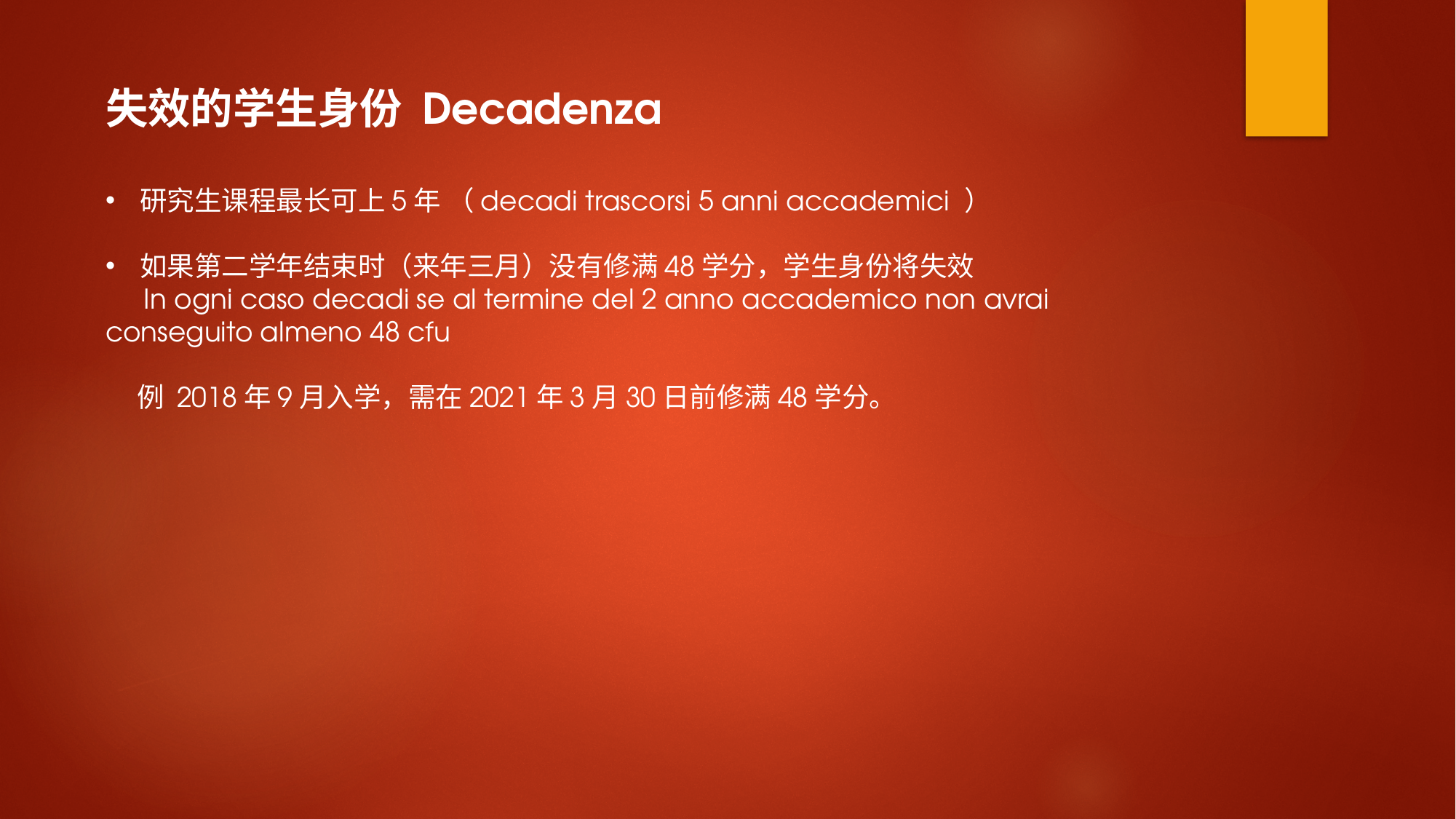

失效的学生身份 Decadenza

研究生课程最长可上5年 （decadi trascorsi 5 anni accademici ）

如果第二学年结束时（来年三月）没有修满48学分，学生身份将失效
     In ogni caso decadi se al termine del 2 anno accademico non avrai conseguito almeno 48 cfu

    例 2018年9月入学，需在2021年3月30日前修满48学分。